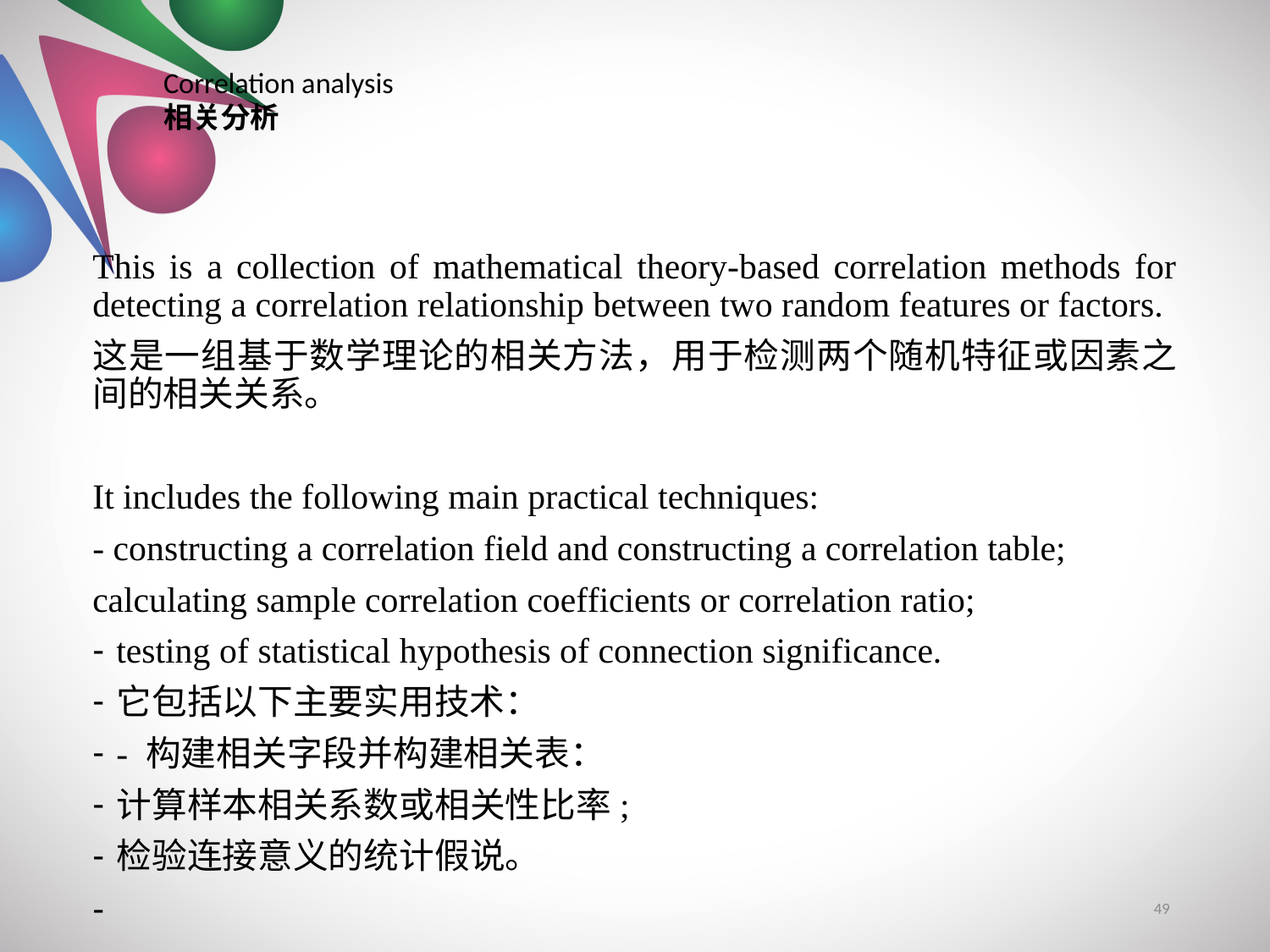

# Correlation analysis 相关分析

This is a collection of mathematical theory-based correlation methods for detecting a correlation relationship between two random features or factors.
这是一组基于数学理论的相关方法，用于检测两个随机特征或因素之间的相关关系。

It includes the following main practical techniques:
- constructing a correlation field and constructing a correlation table;
calculating sample correlation coefficients or correlation ratio;
testing of statistical hypothesis of connection significance.
它包括以下主要实用技术：
- 构建相关字段并构建相关表：
计算样本相关系数或相关性比率;
检验连接意义的统计假说。

49